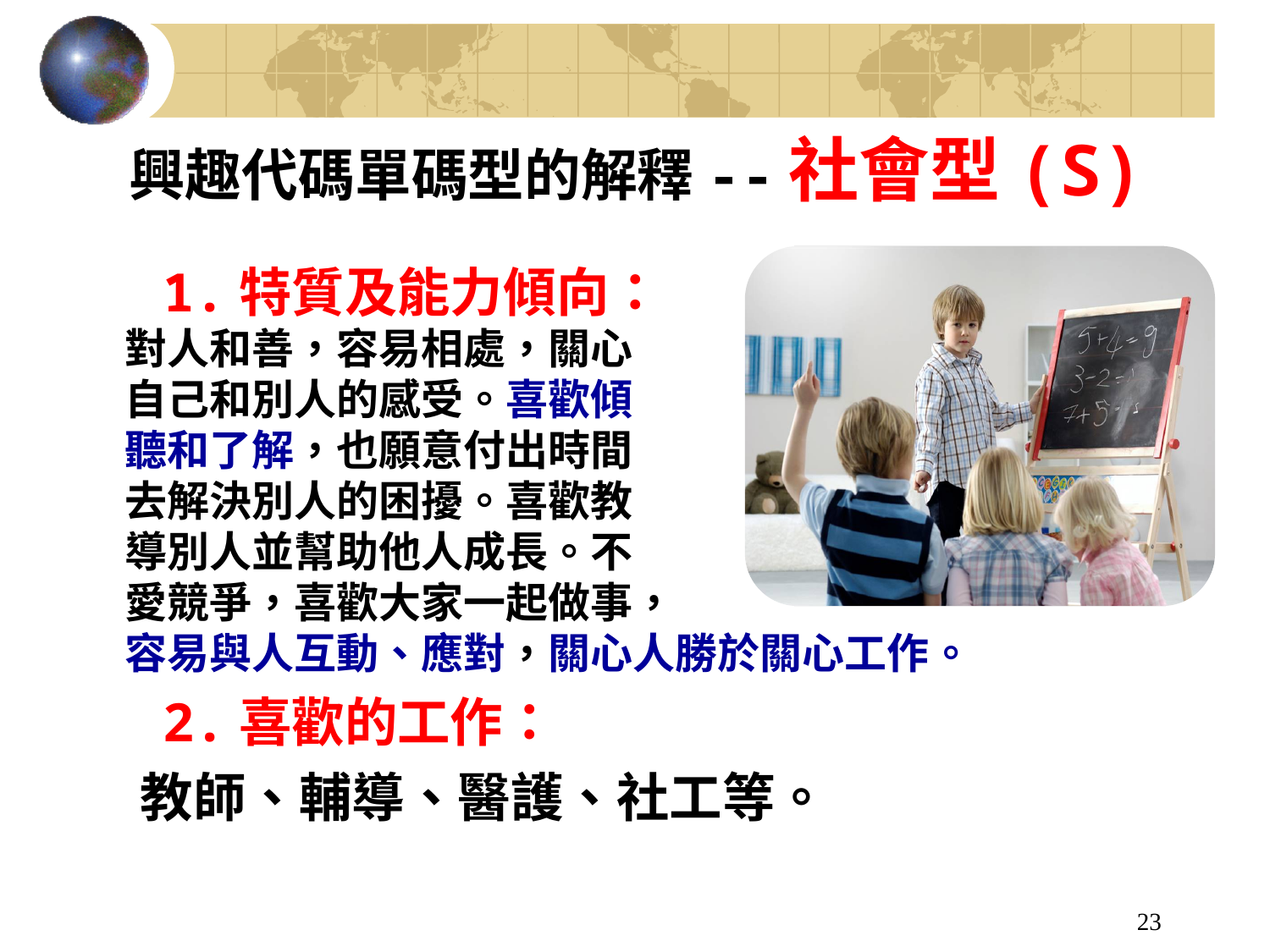

# 興趣代碼單碼型的解釋--社會型(S)
   1.特質及能力傾向：
     對人和善，容易相處，關心
     自己和別人的感受。喜歡傾
     聽和了解，也願意付出時間
     去解決別人的困擾。喜歡教
     導別人並幫助他人成長。不
     愛競爭，喜歡大家一起做事，
     容易與人互動、應對，關心人勝於關心工作。
   2.喜歡的工作：
     教師、輔導、醫護、社工等。

23